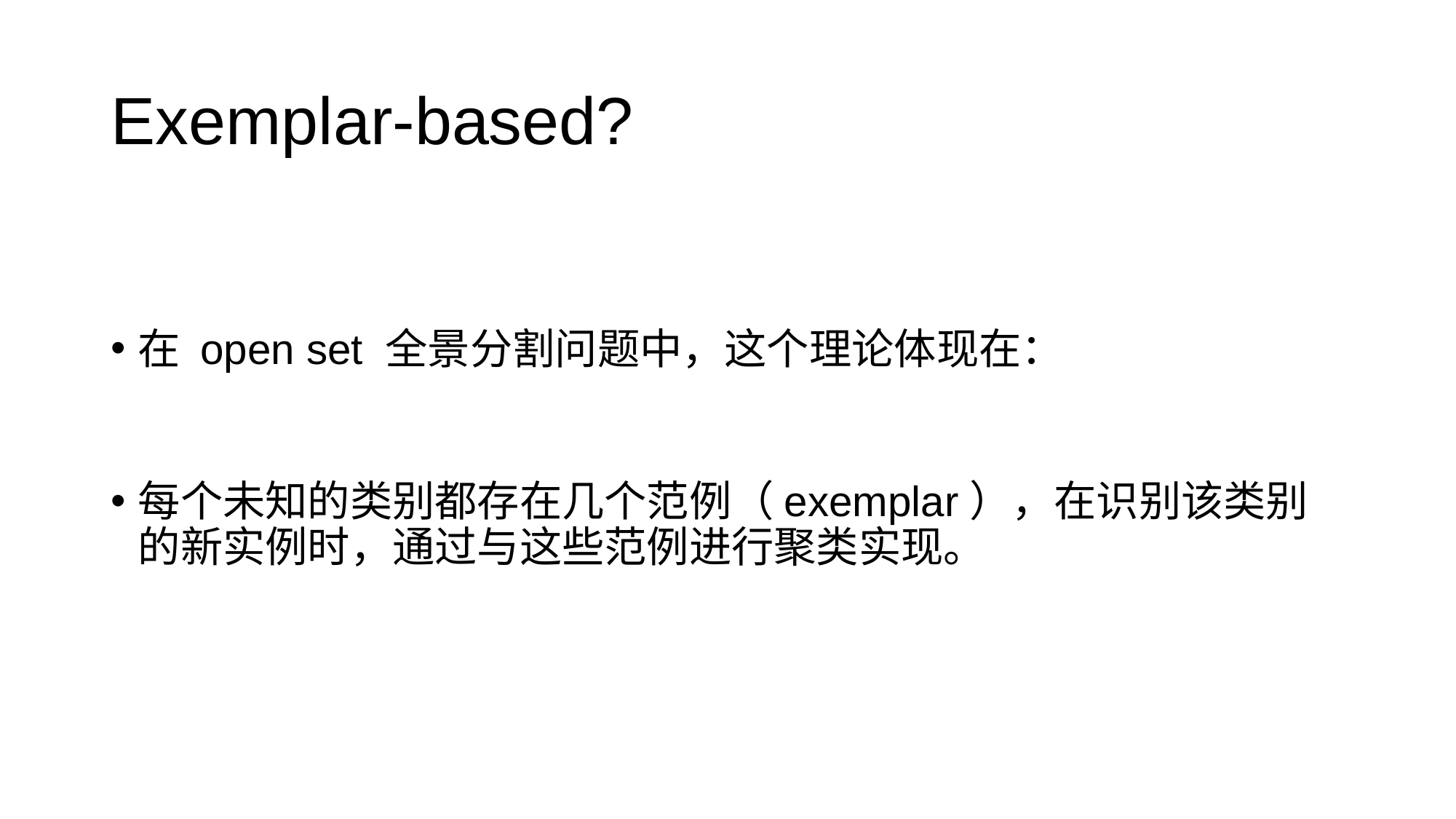

# Exemplar-based?
在 open set 全景分割问题中，这个理论体现在：

每个未知的类别都存在几个范例（exemplar），在识别该类别的新实例时，通过与这些范例进行聚类实现。